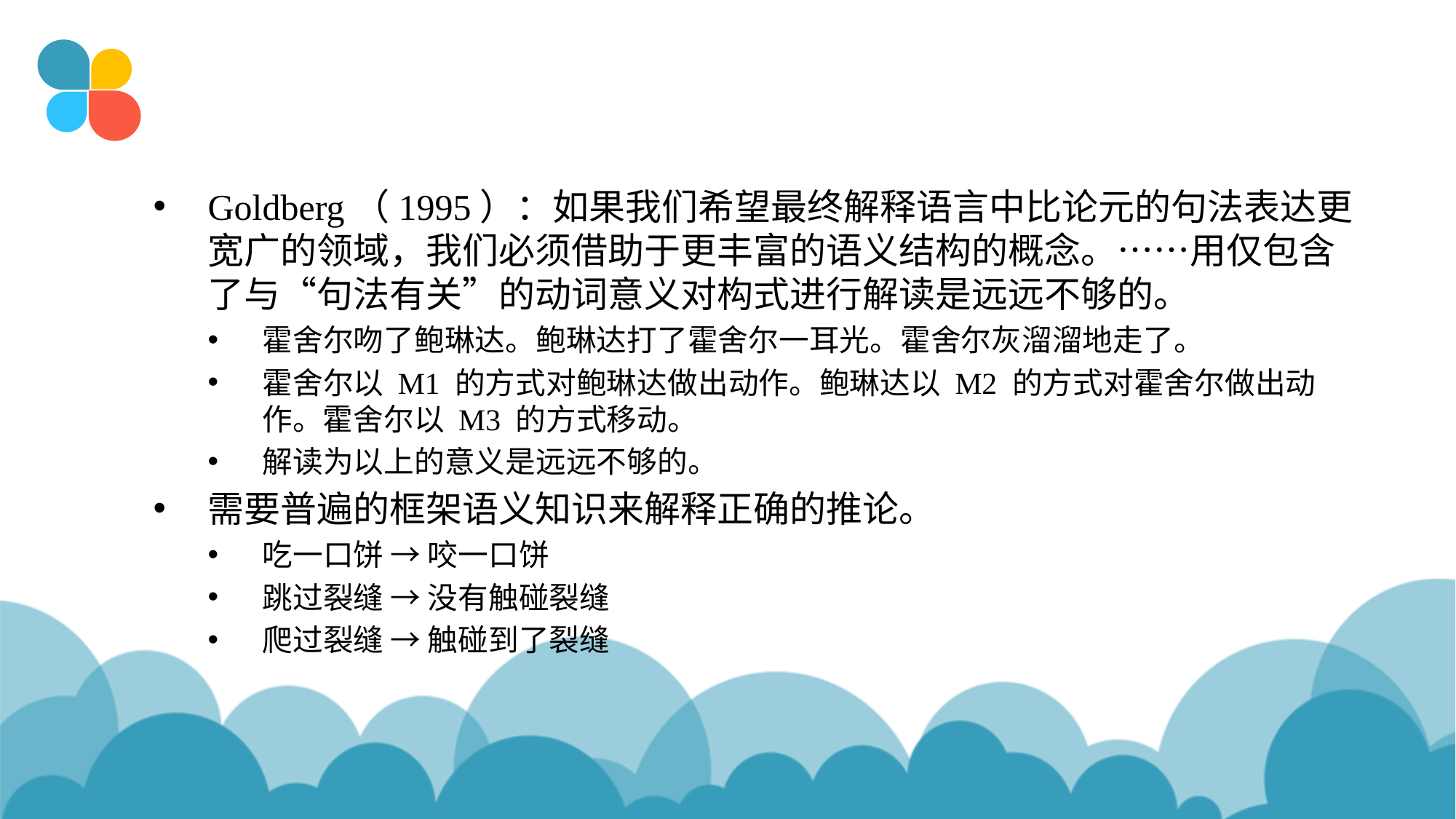

#
Goldberg（1995）：如果我们希望最终解释语言中比论元的句法表达更宽广的领域，我们必须借助于更丰富的语义结构的概念。……用仅包含了与“句法有关”的动词意义对构式进行解读是远远不够的。
霍舍尔吻了鲍琳达。鲍琳达打了霍舍尔一耳光。霍舍尔灰溜溜地走了。
霍舍尔以 M1 的方式对鲍琳达做出动作。鲍琳达以 M2 的方式对霍舍尔做出动作。霍舍尔以 M3 的方式移动。
解读为以上的意义是远远不够的。
需要普遍的框架语义知识来解释正确的推论。
吃一口饼 → 咬一口饼
跳过裂缝 → 没有触碰裂缝
爬过裂缝 → 触碰到了裂缝